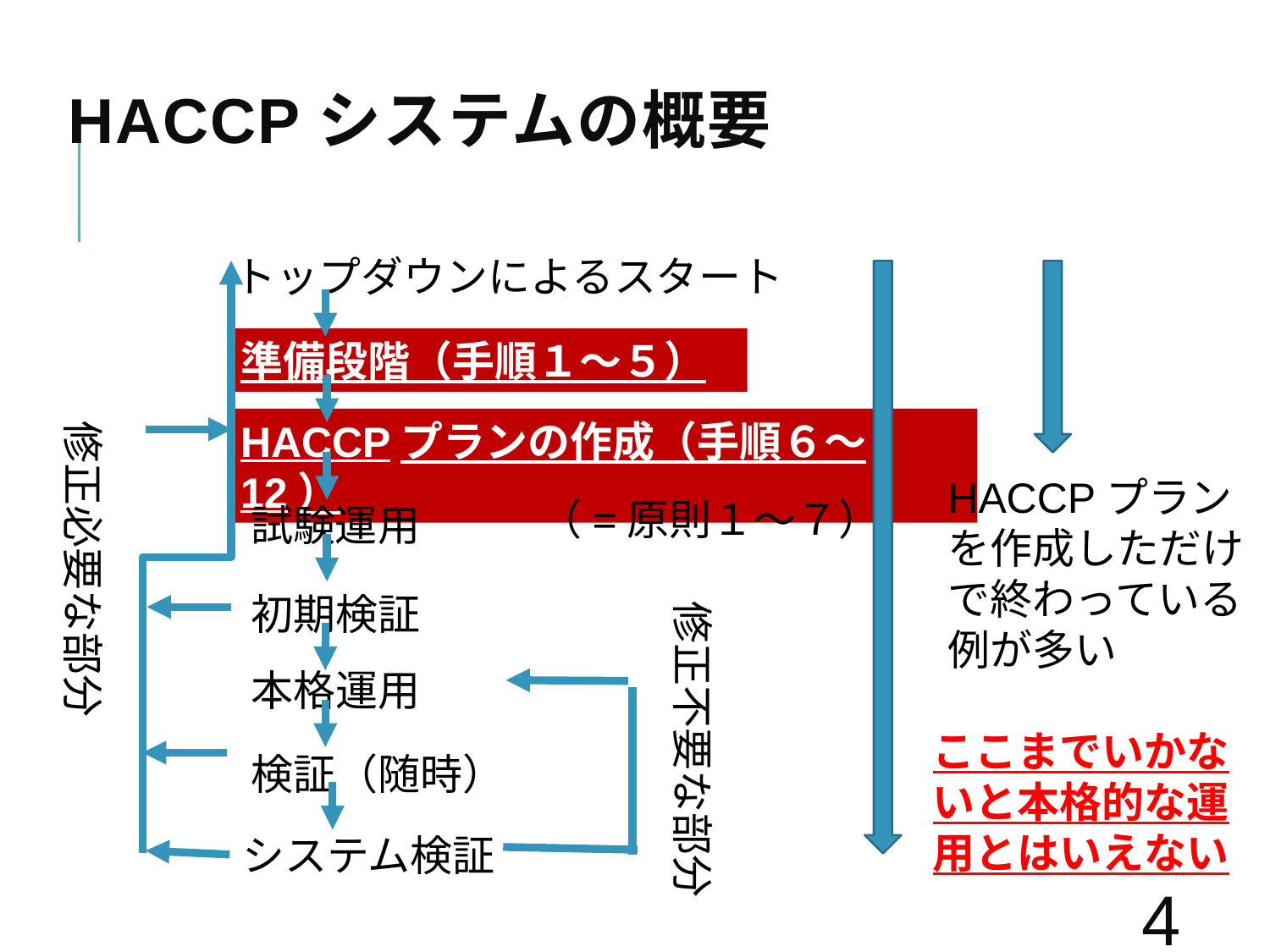

# HACCPシステムの概要
トップダウンによるスタート

HACCPプランを作成しただけで終わっている例が多い
ここまでいかないと本格的な運用とはいえない
準備段階（手順１～５）
修正必要な部分
HACCPプランの作成（手順６～12）
（=原則１～７）
試験運用
初期検証
修正不要な部分
本格運用
検証（随時）
システム検証
42